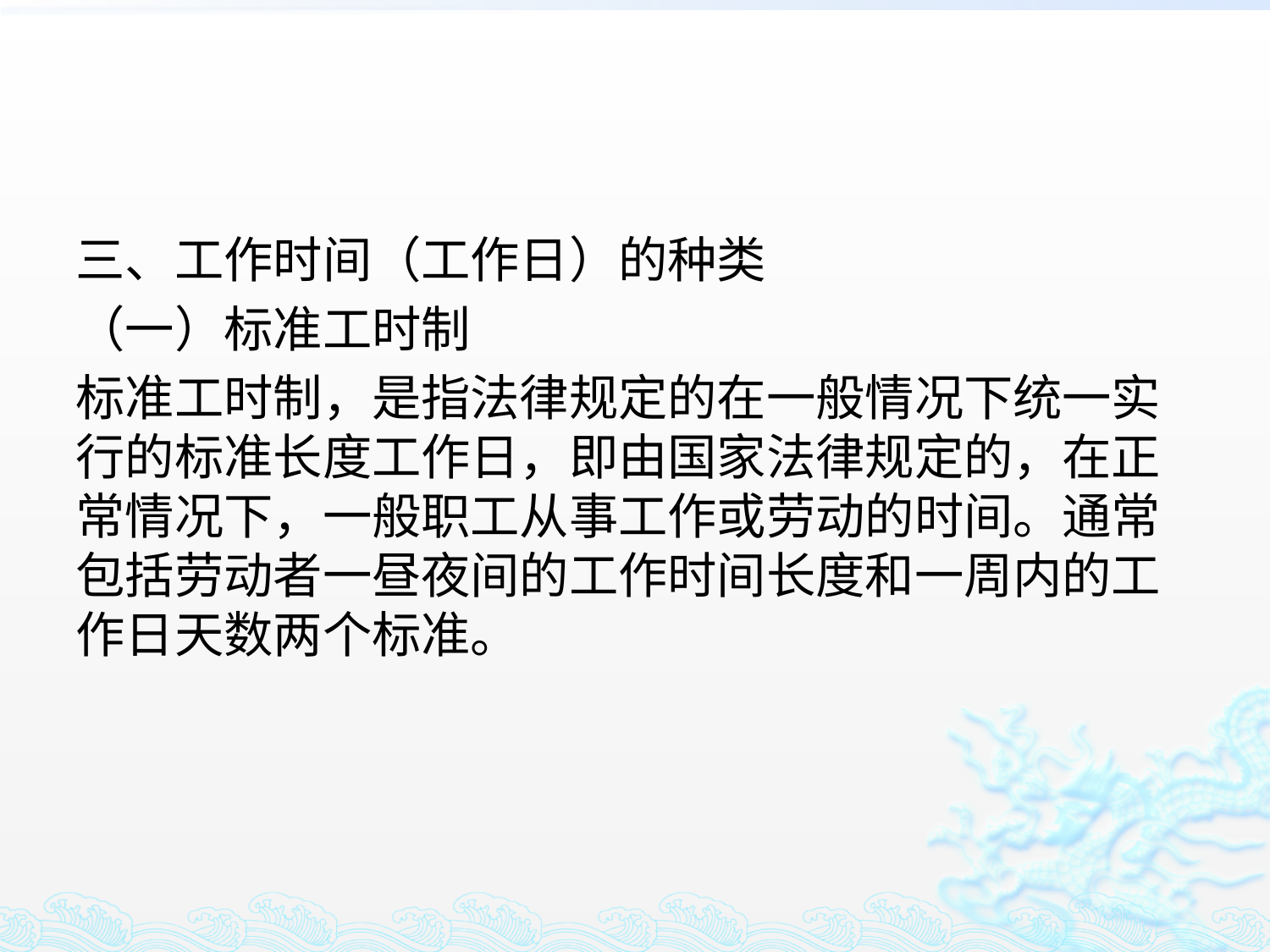

#
三、工作时间（工作日）的种类
（一）标准工时制
标准工时制，是指法律规定的在一般情况下统一实行的标准长度工作日，即由国家法律规定的，在正常情况下，一般职工从事工作或劳动的时间。通常包括劳动者一昼夜间的工作时间长度和一周内的工作日天数两个标准。